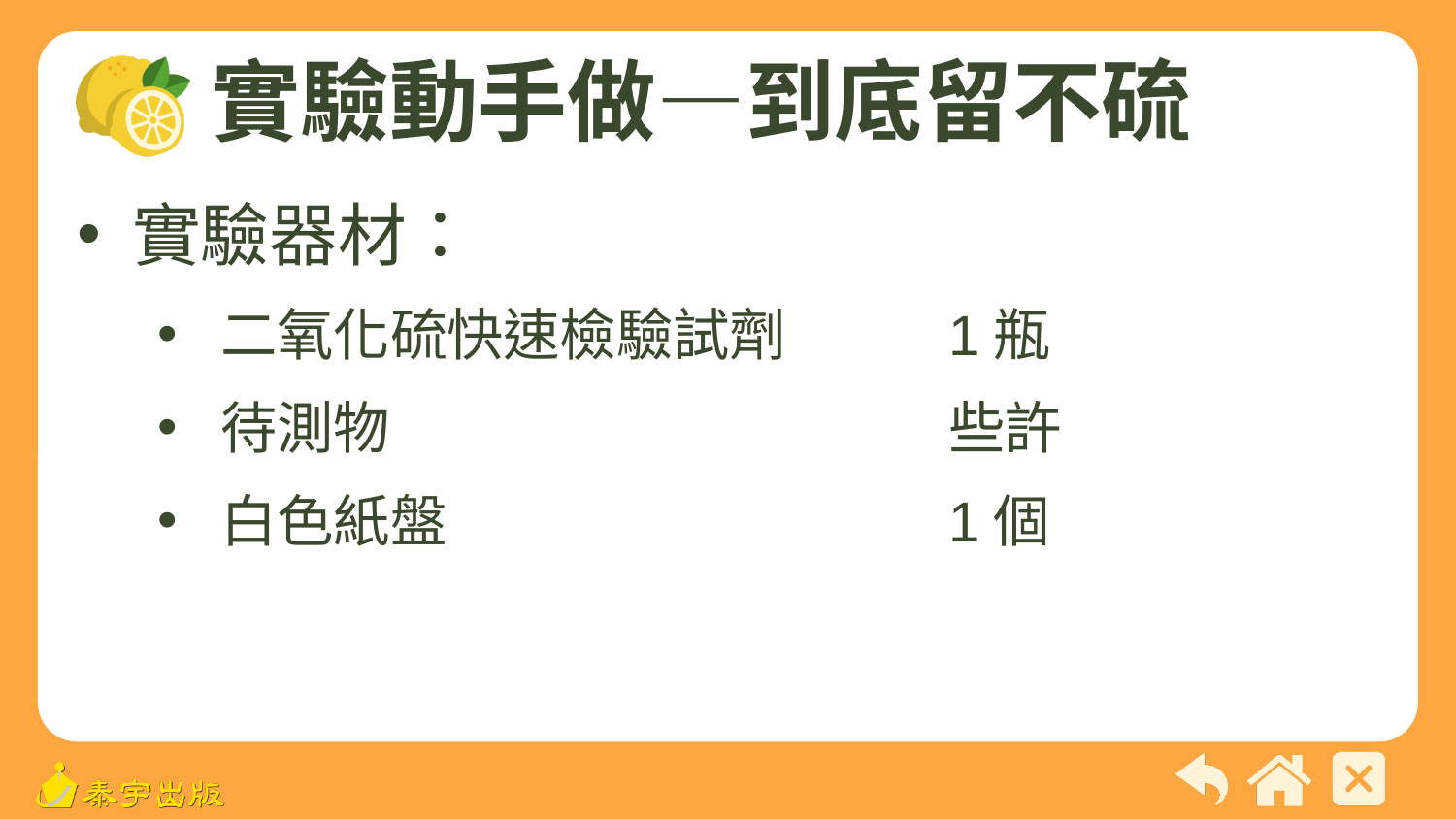

# 實驗動手做—到底留不硫
實驗器材：
二氧化硫快速檢驗試劑		1瓶
待測物				些許
白色紙盤				1個